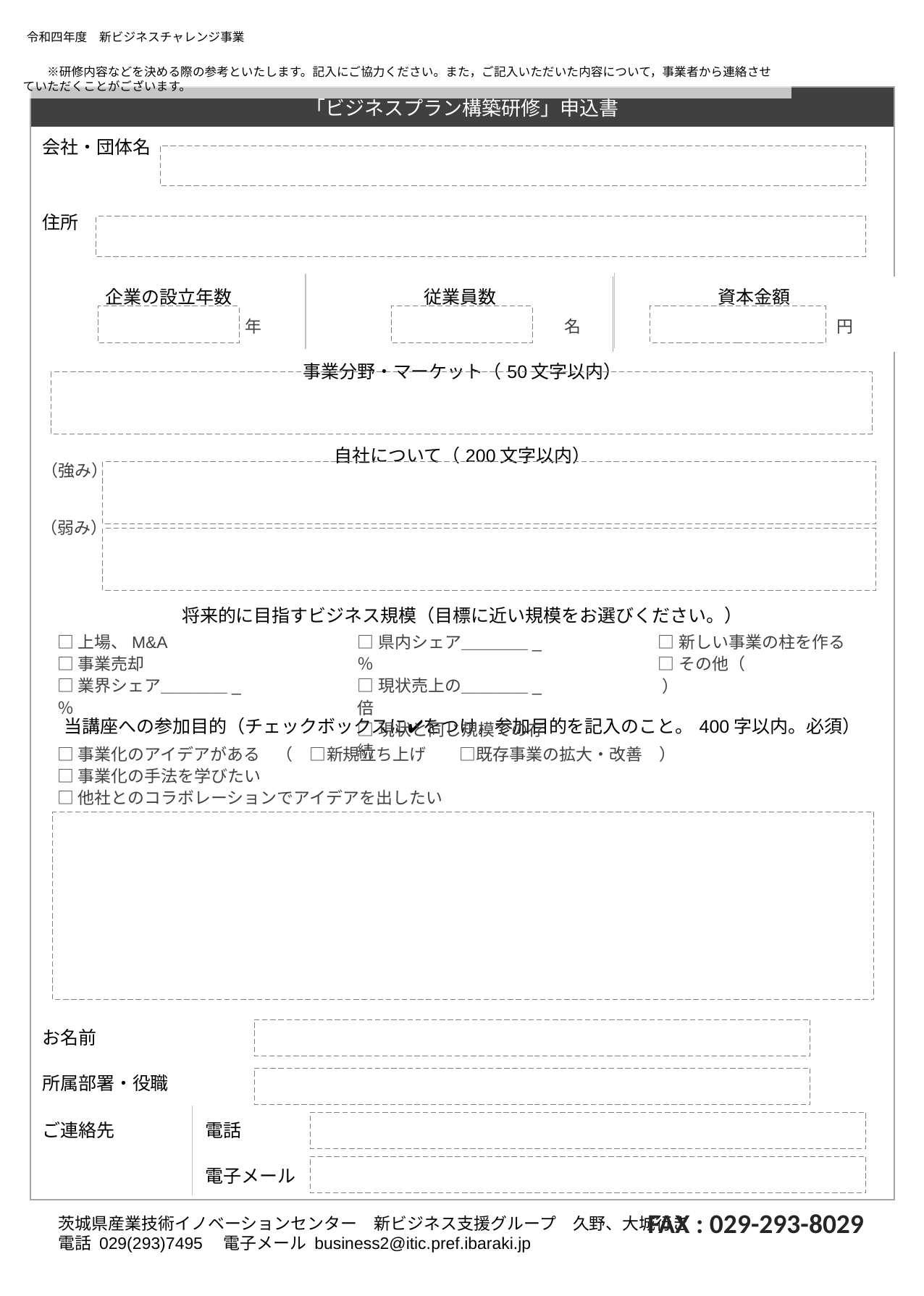

令和四年度　新ビジネスチャレンジ事業
　　※研修内容などを決める際の参考といたします。記入にご協力ください。また，ご記入いただいた内容について，事業者から連絡させていただくことがございます。

FAX : 029-293-8029
茨城県産業技術イノベーションセンター　新ビジネス支援グループ　久野、大城行き
電話 029(293)7495　電子メール business2@itic.pref.ibaraki.jp